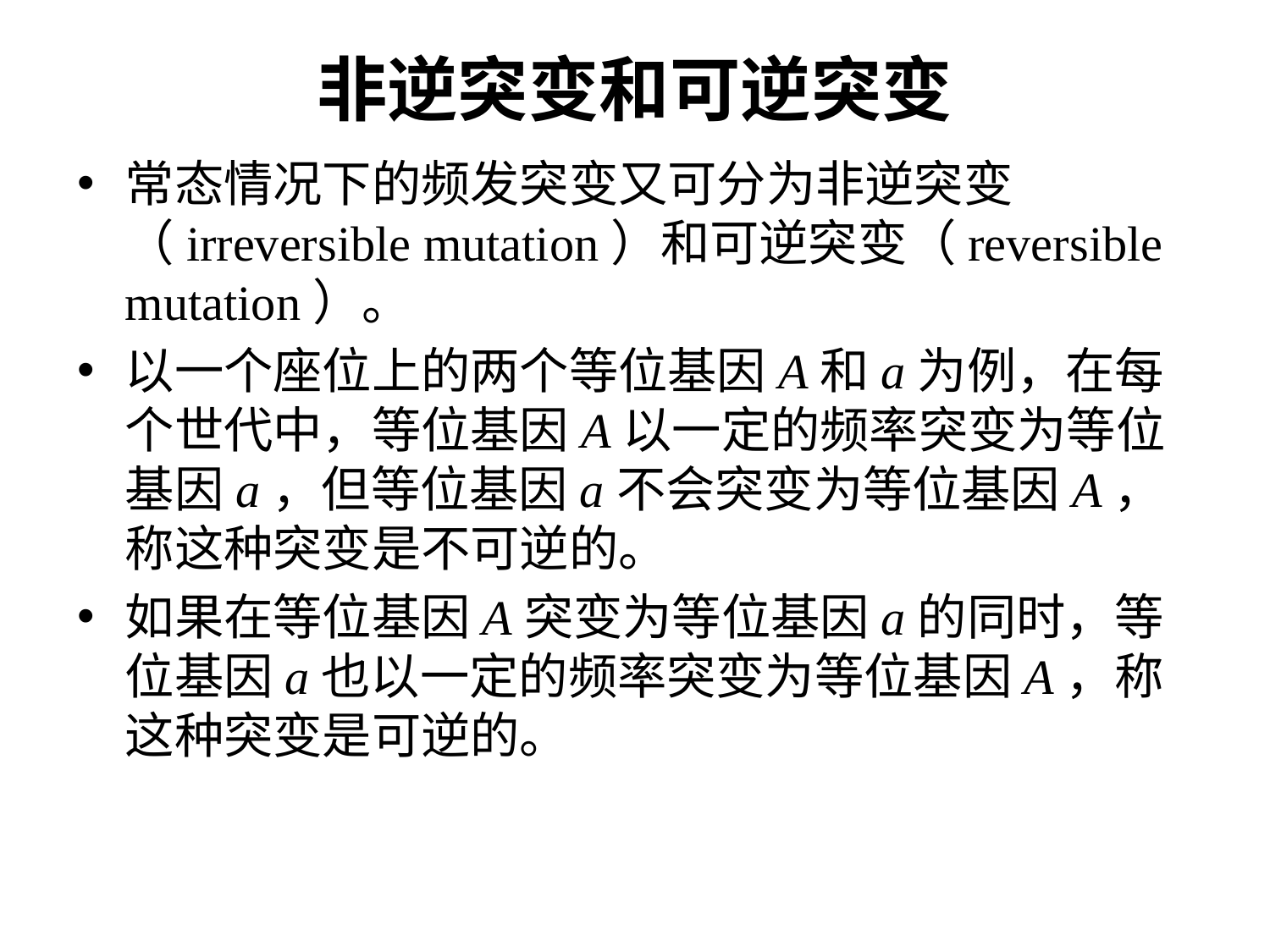

# 非逆突变和可逆突变
常态情况下的频发突变又可分为非逆突变（irreversible mutation）和可逆突变（reversible mutation）。
以一个座位上的两个等位基因A和a为例，在每个世代中，等位基因A以一定的频率突变为等位基因a，但等位基因a不会突变为等位基因A，称这种突变是不可逆的。
如果在等位基因A突变为等位基因a的同时，等位基因a也以一定的频率突变为等位基因A，称这种突变是可逆的。